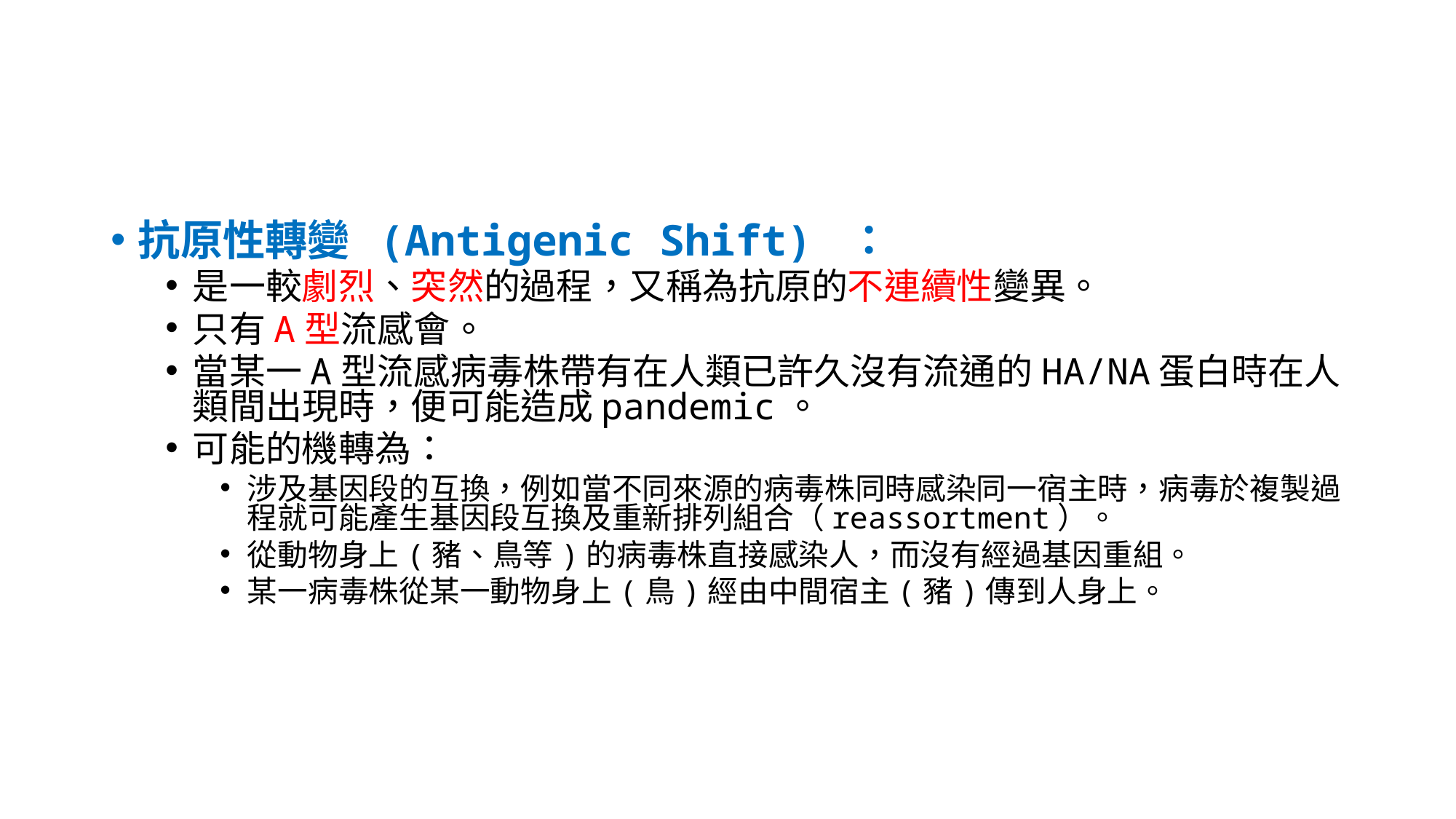

#
抗原性轉變  (Antigenic Shift) ：
是一較劇烈、突然的過程，又稱為抗原的不連續性變異。
只有A型流感會。
當某一A型流感病毒株帶有在人類已許久沒有流通的HA/NA蛋白時在人類間出現時，便可能造成pandemic。
可能的機轉為：
涉及基因段的互換，例如當不同來源的病毒株同時感染同一宿主時，病毒於複製過程就可能產生基因段互換及重新排列組合（reassortment）。
從動物身上(豬、鳥等)的病毒株直接感染人，而沒有經過基因重組。
某一病毒株從某一動物身上(鳥)經由中間宿主(豬)傳到人身上。